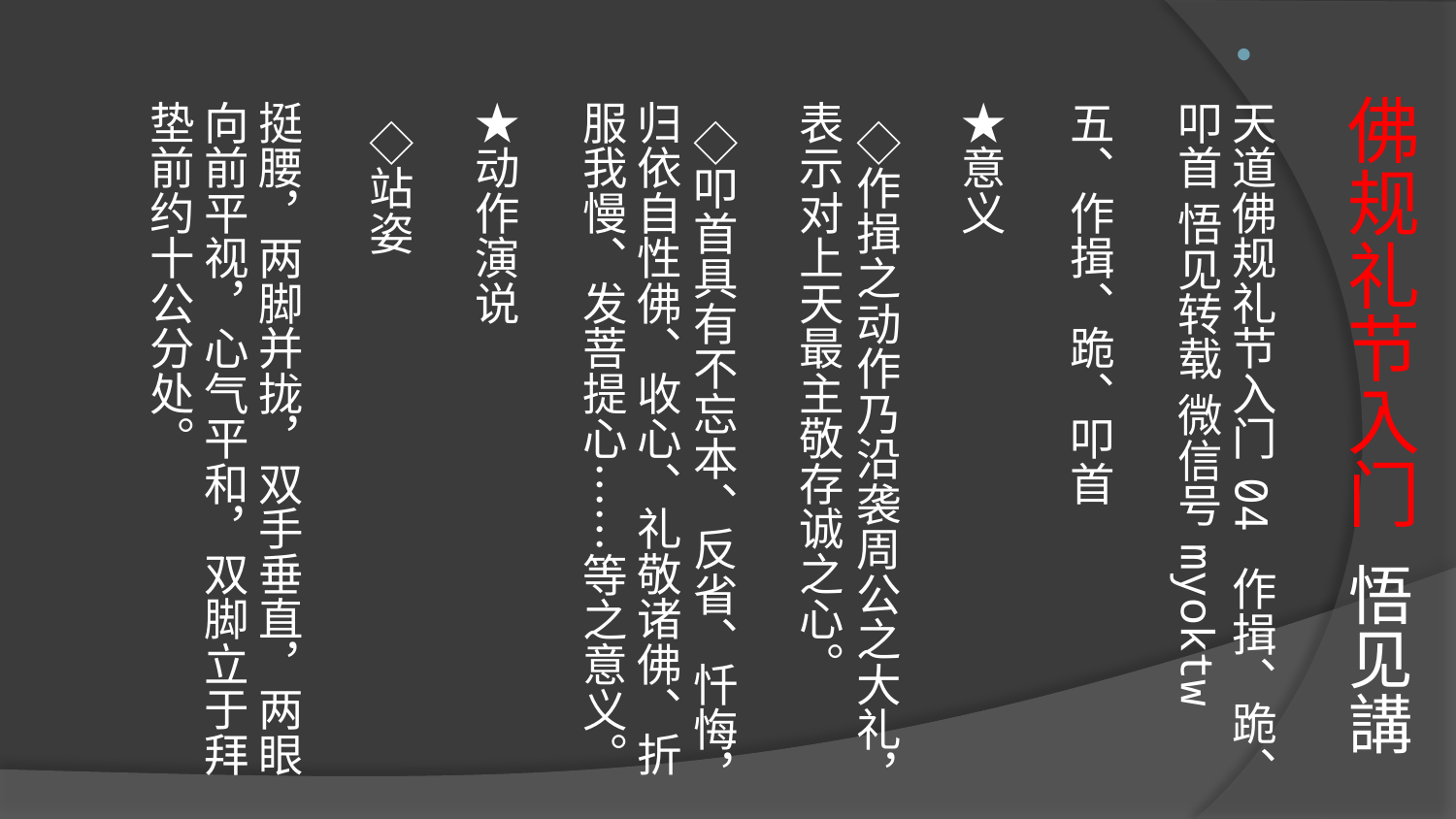

# 佛规礼节入门  悟见講
天道佛规礼节入门 04 作揖、跪、叩首 悟见转载 微信号 myoktw
五、作揖、跪、叩首
★意义
  ◇作揖之动作乃沿袭周公之大礼，表示对上天最主敬存诚之心。
  ◇叩首具有不忘本、反省、忏悔，归依自性佛、收心、礼敬诸佛、折服我慢、发菩提心……等之意义。
★动作演说
  ◇站姿
挺腰，两脚并拢，双手垂直，两眼向前平视，心气平和，双脚立于拜垫前约十公分处。